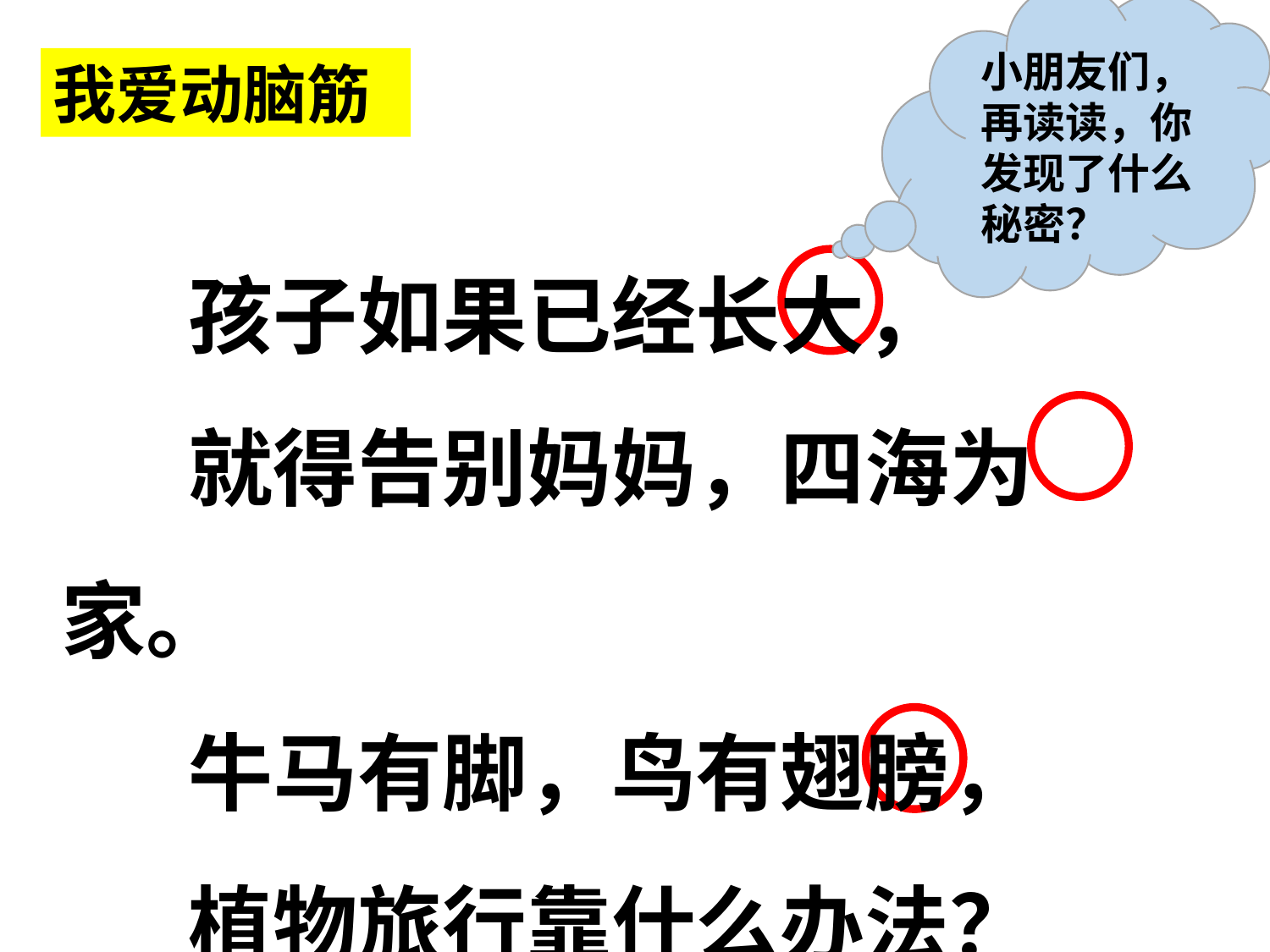

小朋友们，再读读，你发现了什么秘密？
我爱动脑筋
孩子如果已经长大，
就得告别妈妈，四海为家。
牛马有脚，鸟有翅膀，
植物旅行靠什么办法？